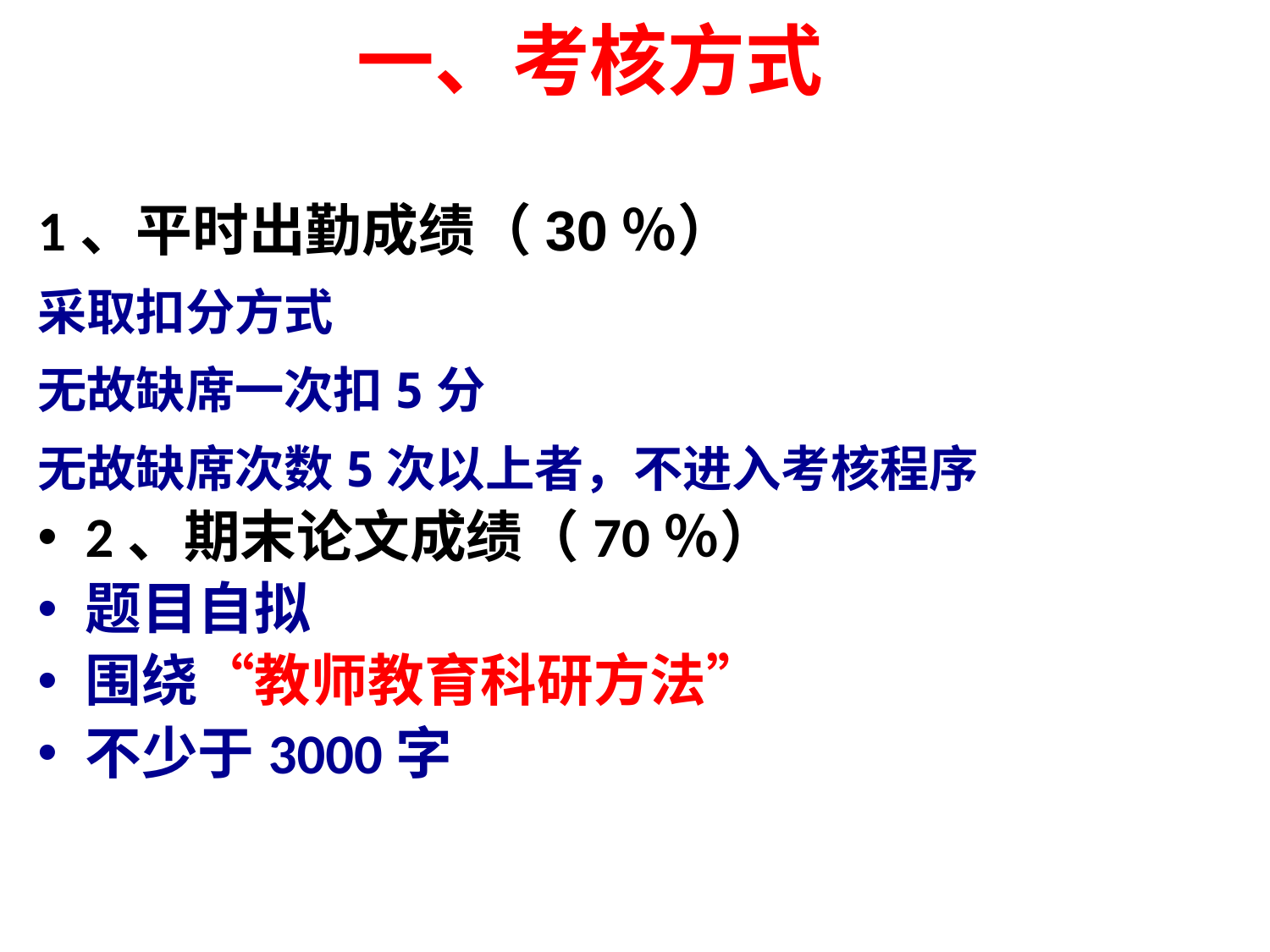

# 一、考核方式
1、平时出勤成绩（30％）
采取扣分方式
无故缺席一次扣5分
无故缺席次数5次以上者，不进入考核程序
2、期末论文成绩（70％）
题目自拟
围绕“教师教育科研方法”
不少于3000字